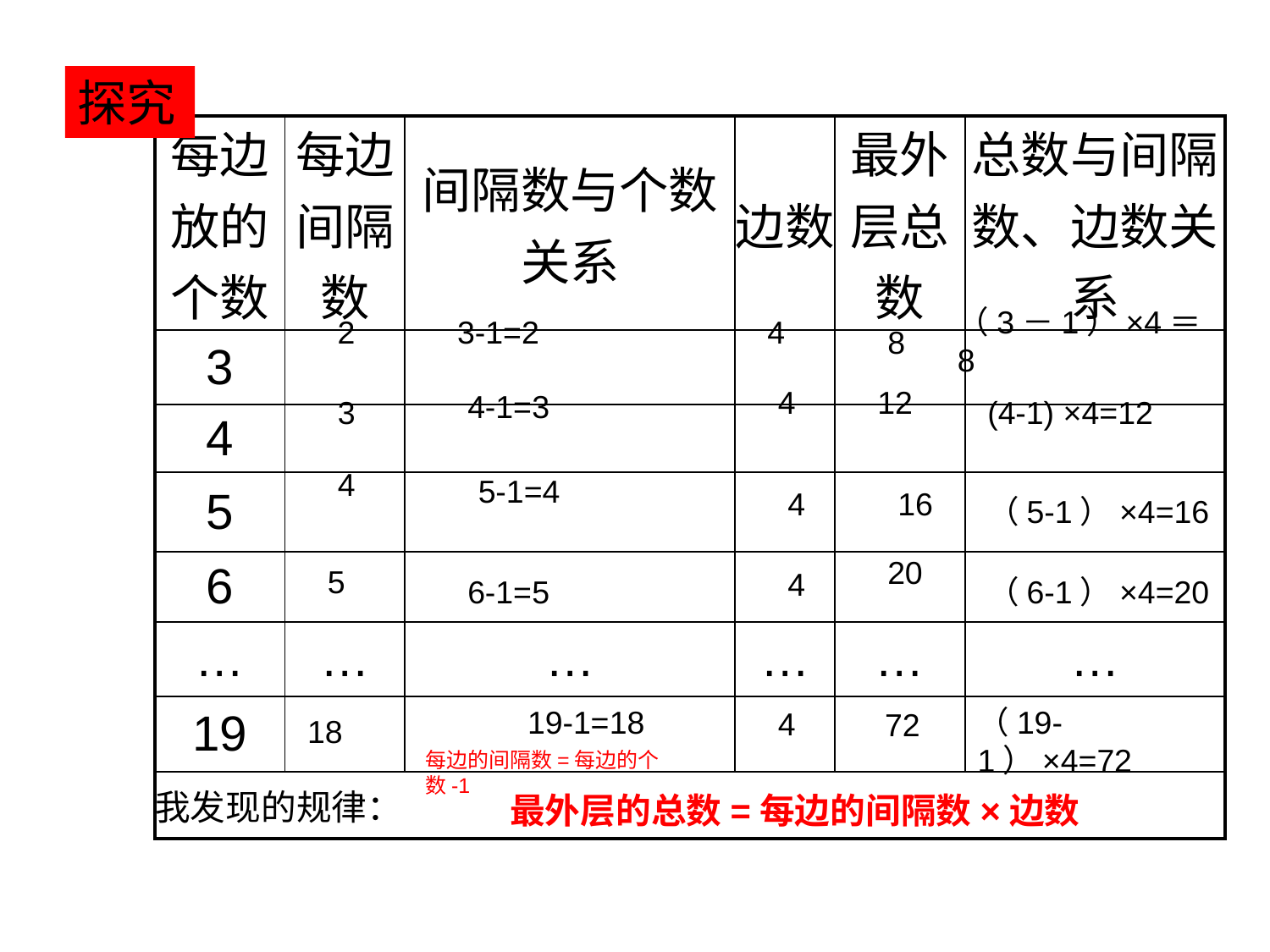

探究
| 每边放的个数 | 每边间隔数 | 间隔数与个数关系 | 边数 | 最外层总数 | 总数与间隔数、边数关系 |
| --- | --- | --- | --- | --- | --- |
| 3 |  |  |  |  |  |
| 4 |  |  |  |  |  |
| 5 |  |  |  |  |  |
| 6 |  |  |  |  |  |
| … | … | … | … | … | … |
| 19 |  |  |  |  |  |
| 我发现的规律： |  |  |  |  |  |
（3－1）×4＝8
2
3-1=2
4
8
4
12
4-1=3
3
(4-1) ×4=12
4
5-1=4
4
16
（5-1）×4=16

20
5

4
6-1=5
（6-1）×4=20

19-1=18
（19-1）×4=72
4
72
18
每边的间隔数=每边的个数-1
最外层的总数=每边的间隔数×边数